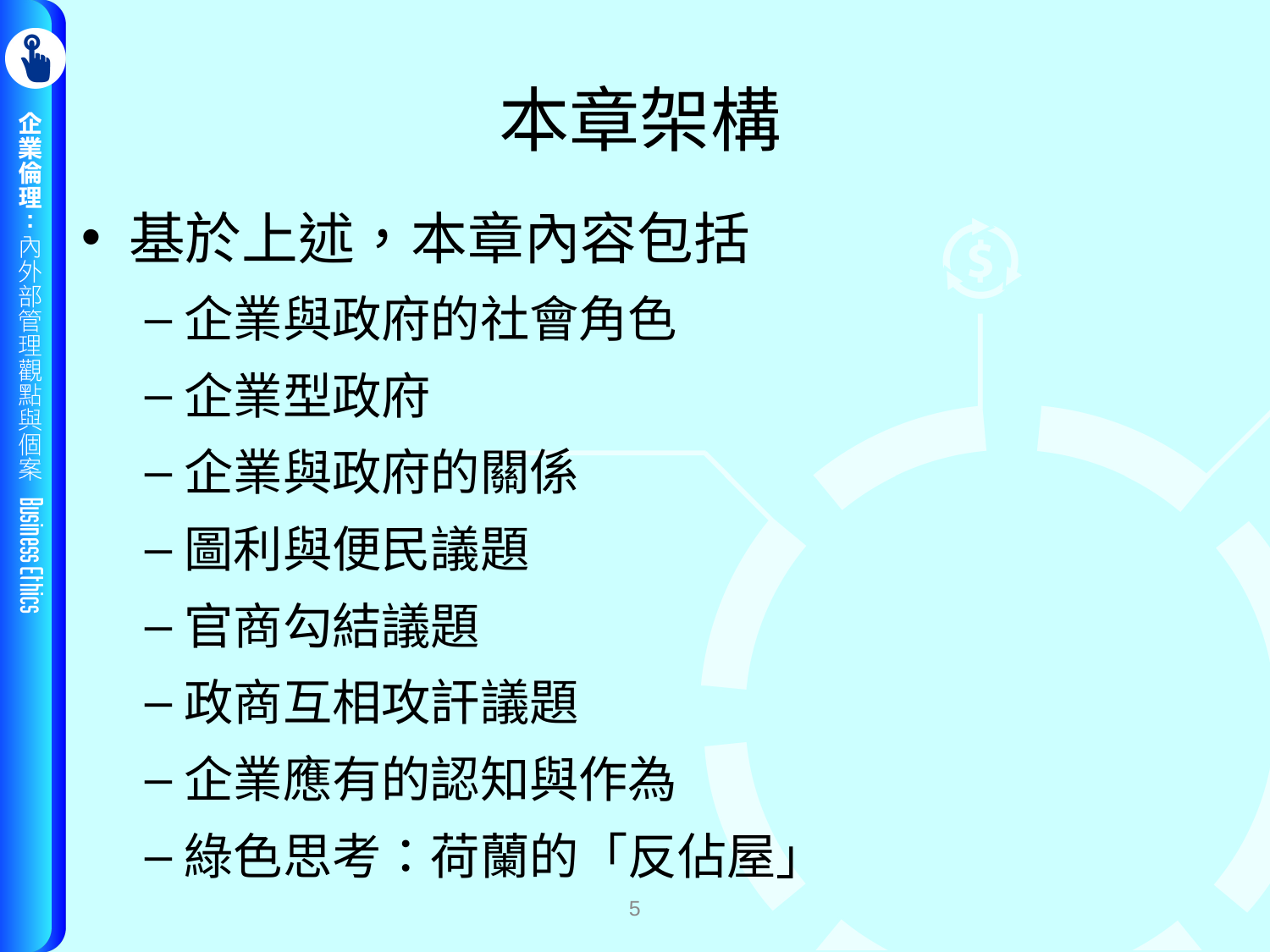

# 本章架構
基於上述，本章內容包括
企業與政府的社會角色
企業型政府
企業與政府的關係
圖利與便民議題
官商勾結議題
政商互相攻訐議題
企業應有的認知與作為
綠色思考：荷蘭的「反佔屋」
5